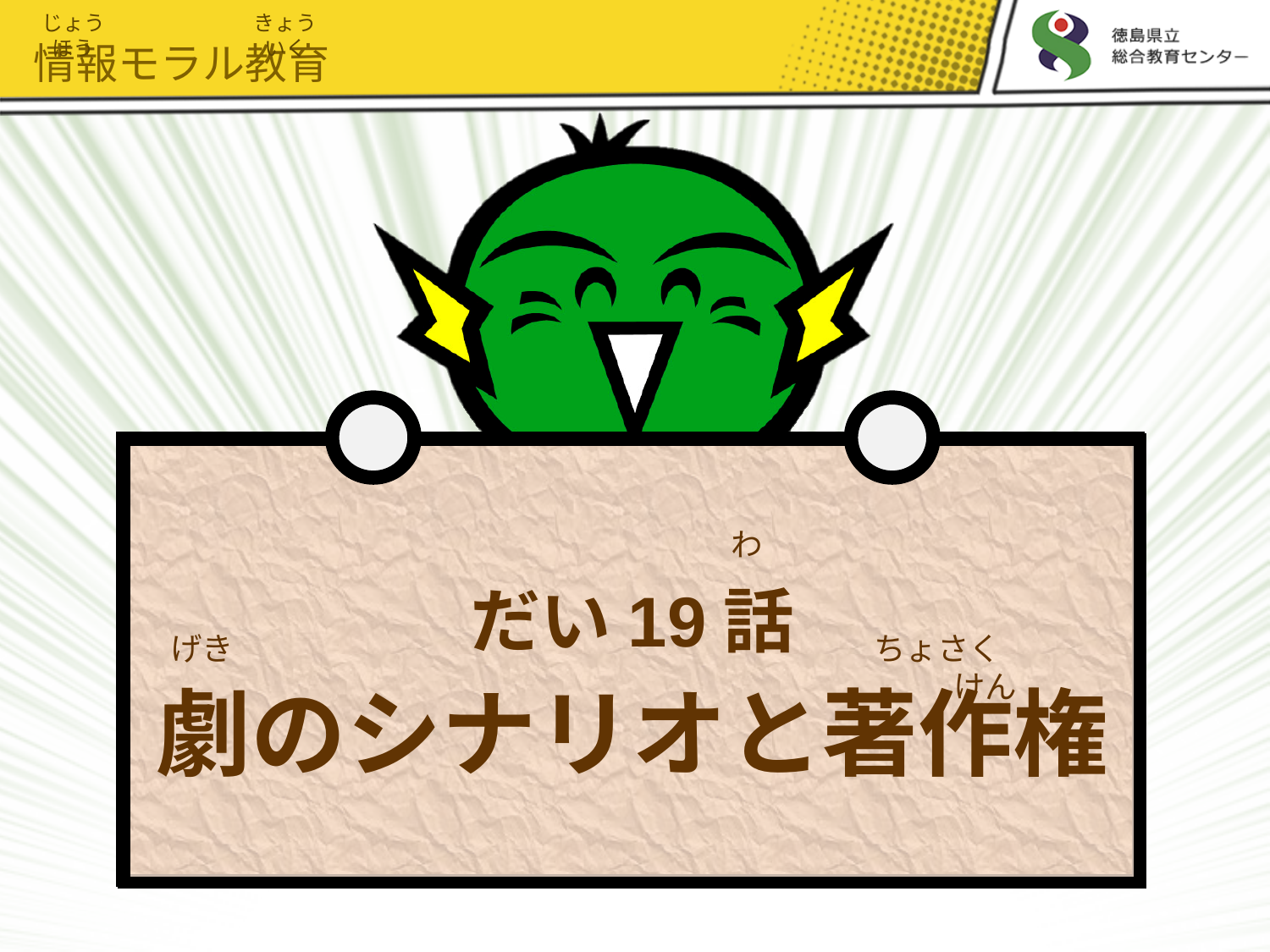

じょうほう
きょういく
情報モラル教育
# だい19話 劇のシナリオと著作権
わ
げき
ちょさく　　　けん